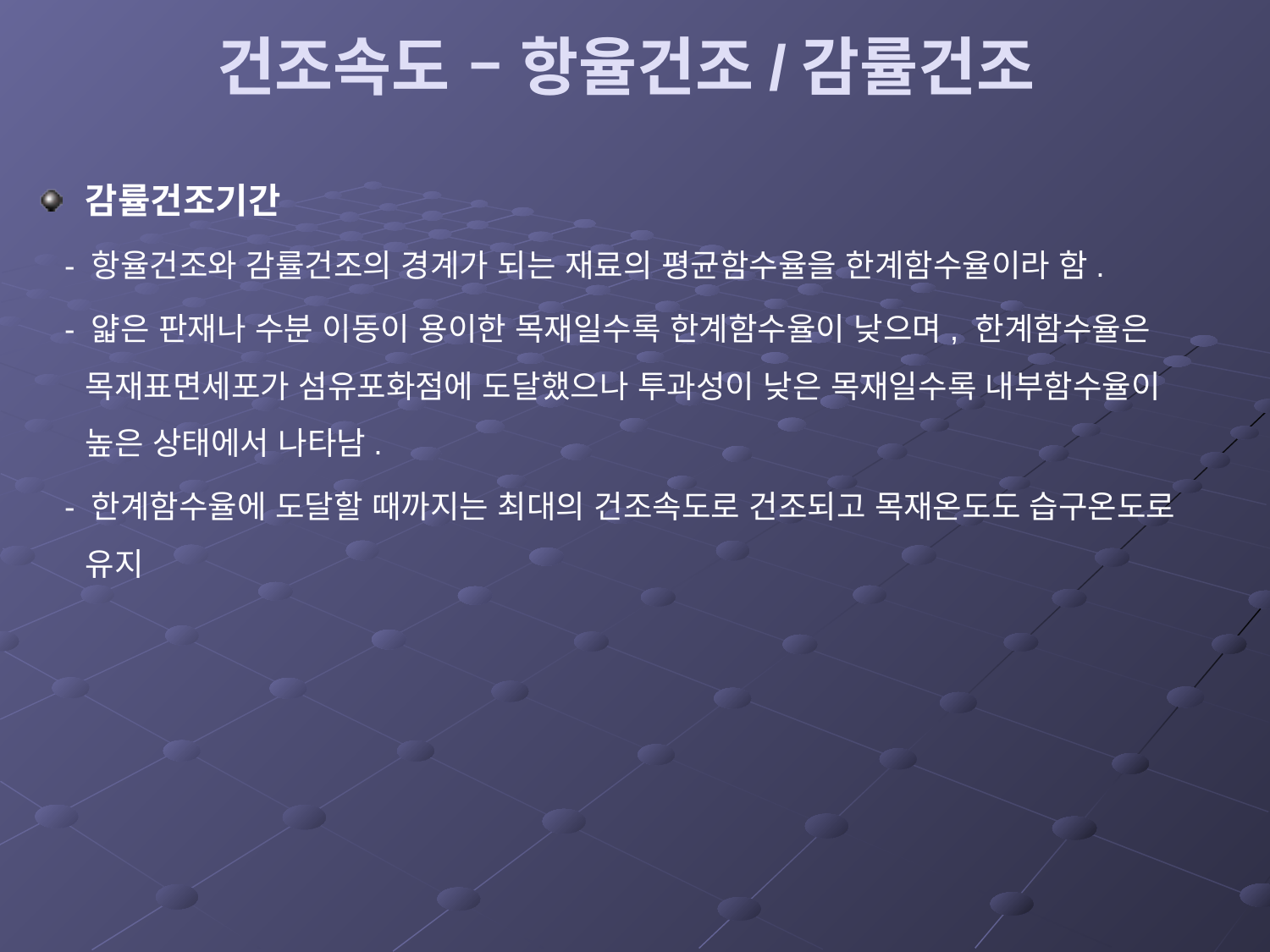

# 건조속도 – 항율건조/감률건조
감률건조기간
   - 항율건조와 감률건조의 경계가 되는 재료의 평균함수율을 한계함수율이라 함.
   - 얇은 판재나 수분 이동이 용이한 목재일수록 한계함수율이 낮으며, 한계함수율은 목재표면세포가 섬유포화점에 도달했으나 투과성이 낮은 목재일수록 내부함수율이 높은 상태에서 나타남.
   - 한계함수율에 도달할 때까지는 최대의 건조속도로 건조되고 목재온도도 습구온도로 유지